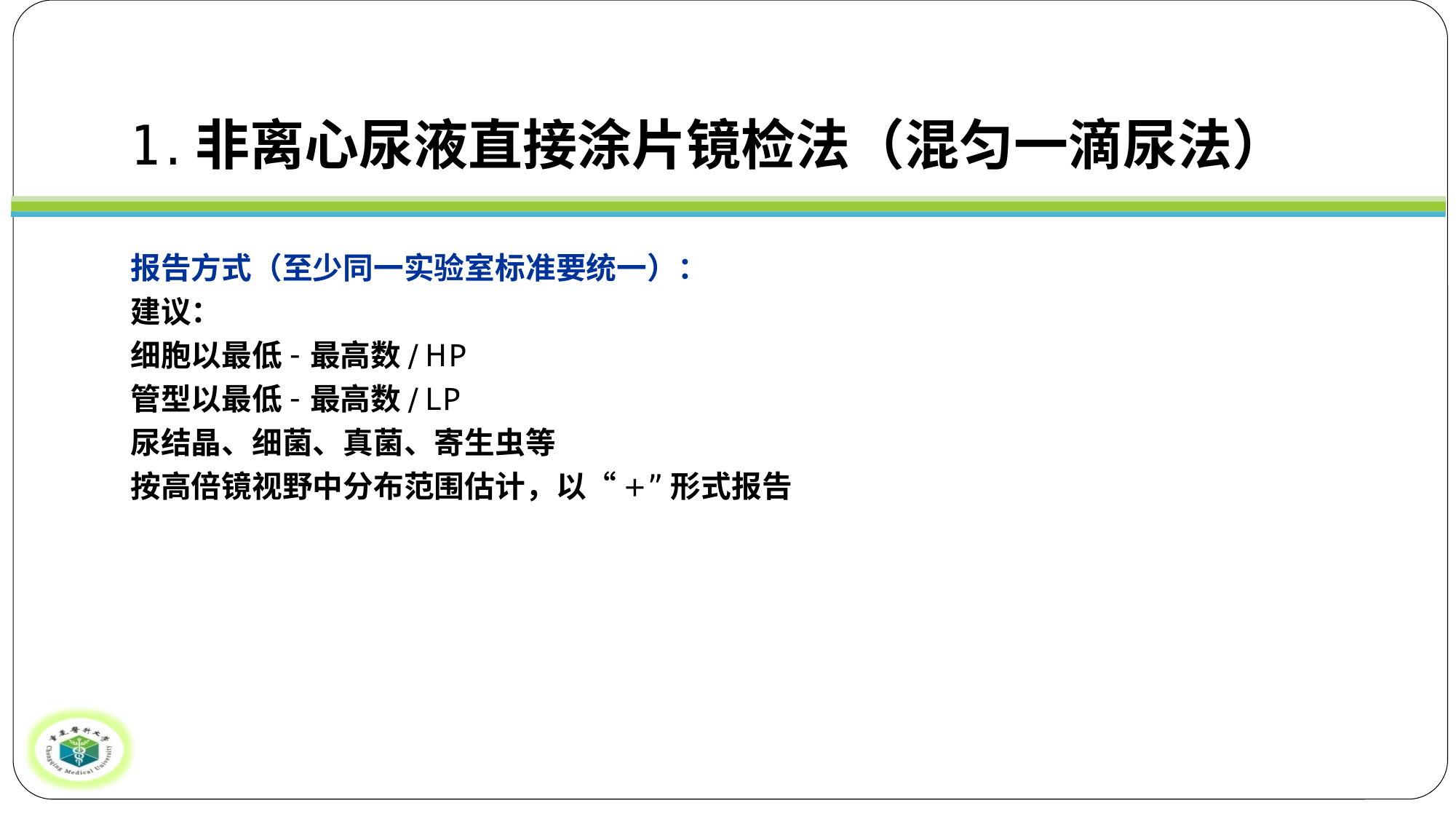

# 1.非离心尿液直接涂片镜检法（混匀一滴尿法）
报告方式（至少同一实验室标准要统一）：
建议：
细胞以最低-最高数/HP
管型以最低-最高数/LP
尿结晶、细菌、真菌、寄生虫等
按高倍镜视野中分布范围估计，以“+”形式报告